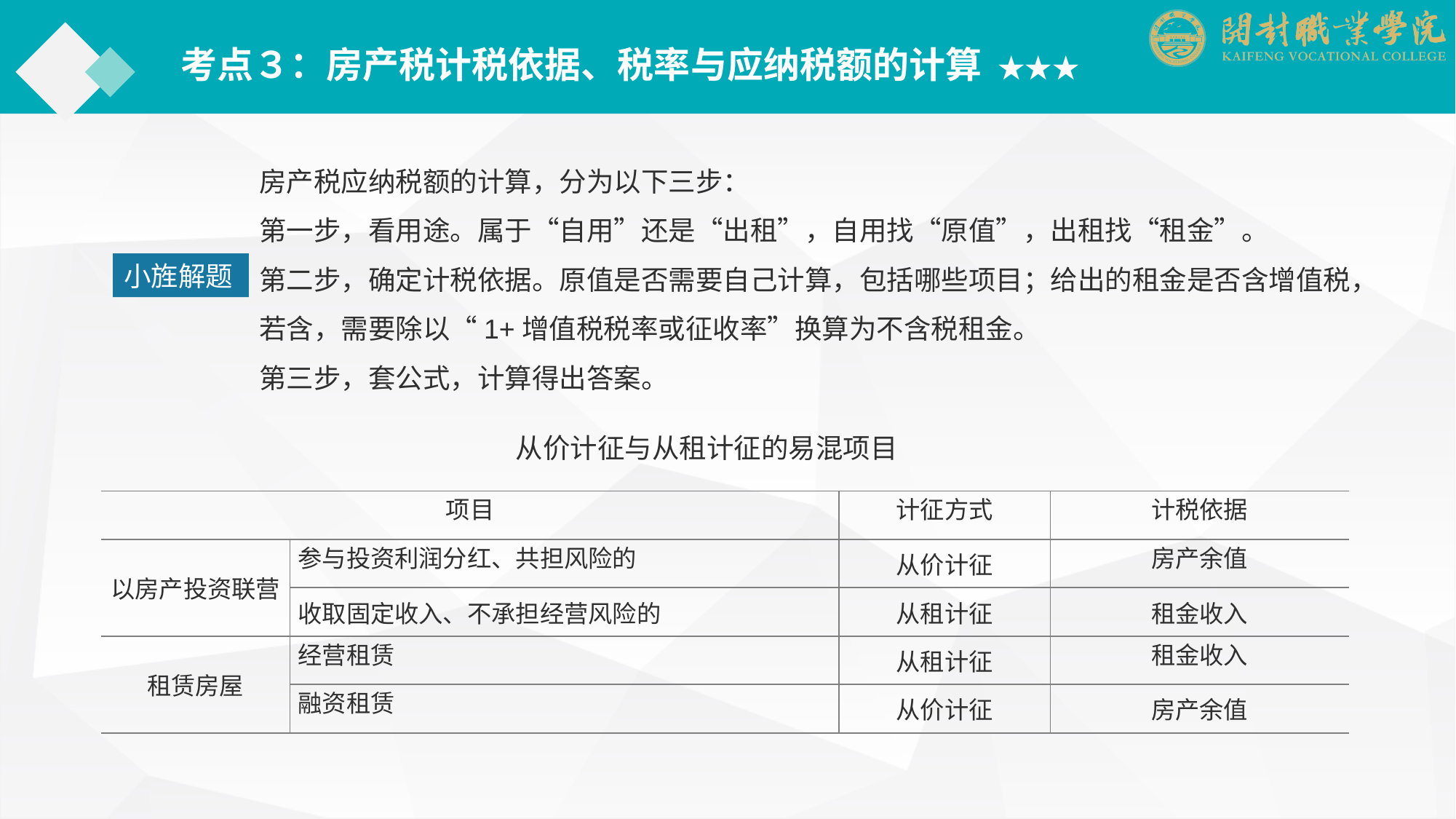

考点３：房产税计税依据、税率与应纳税额的计算  ★★★
房产税应纳税额的计算，分为以下三步：
第一步，看用途。属于“自用”还是“出租”，自用找“原值”，出租找“租金”。
第二步，确定计税依据。原值是否需要自己计算，包括哪些项目；给出的租金是否含增值税，若含，需要除以“1+增值税税率或征收率”换算为不含税租金。
第三步，套公式，计算得出答案。
小旌解题
从价计征与从租计征的易混项目
| 项目 |  | 计征方式 | 计税依据 |
| --- | --- | --- | --- |
| 以房产投资联营 | 参与投资利润分红、共担风险的 | 从价计征 | 房产余值 |
|  | 收取固定收入、不承担经营风险的 | 从租计征 | 租金收入 |
| 租赁房屋 | 经营租赁 | 从租计征 | 租金收入 |
|  | 融资租赁 | 从价计征 | 房产余值 |